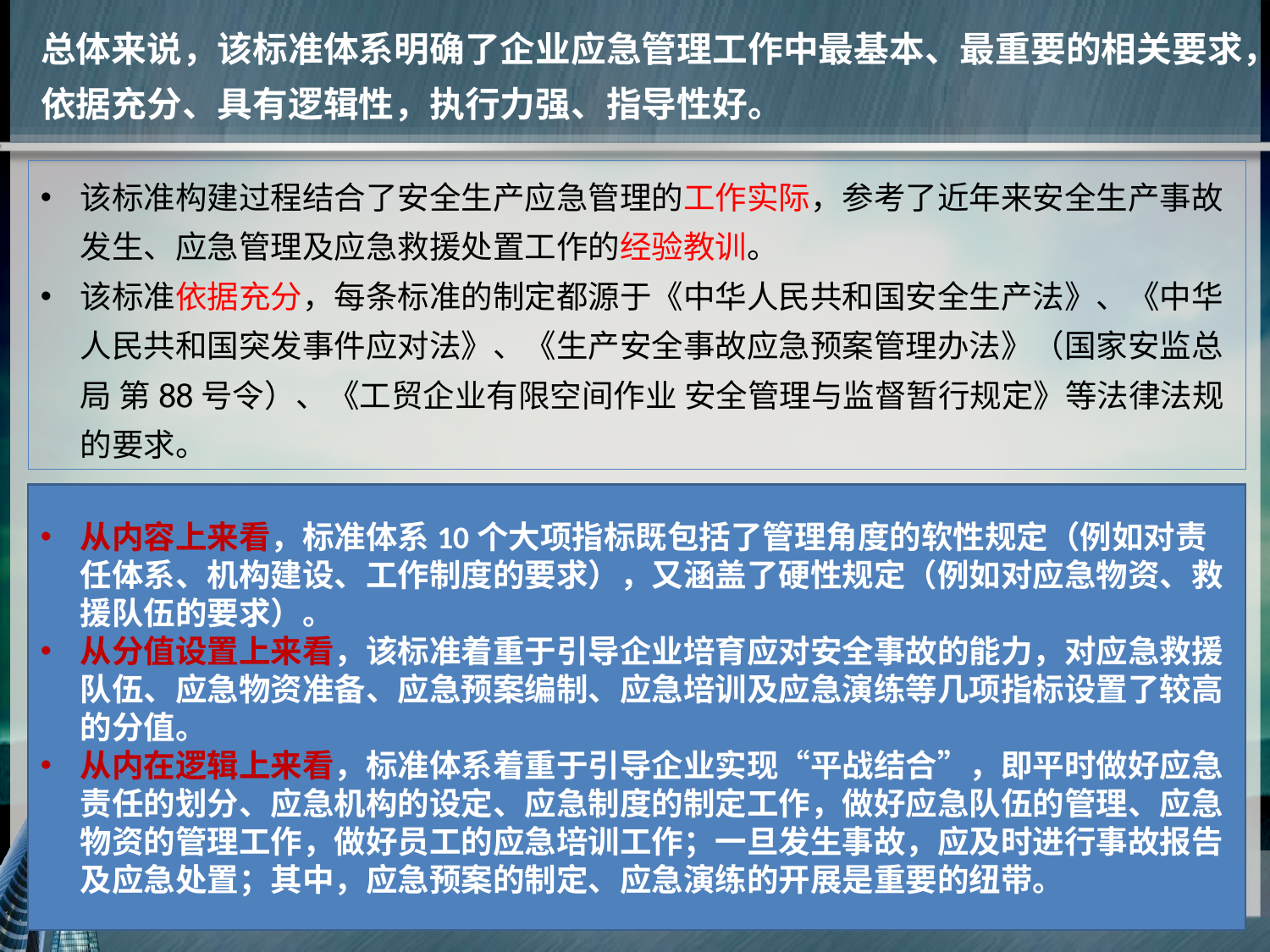

总体来说，该标准体系明确了企业应急管理工作中最基本、最重要的相关要求，依据充分、具有逻辑性，执行力强、指导性好。
该标准构建过程结合了安全生产应急管理的工作实际，参考了近年来安全生产事故发生、应急管理及应急救援处置工作的经验教训。
该标准依据充分，每条标准的制定都源于《中华人民共和国安全生产法》、《中华人民共和国突发事件应对法》、《生产安全事故应急预案管理办法》（国家安监总局 第88号令）、《工贸企业有限空间作业 安全管理与监督暂行规定》等法律法规的要求。
从内容上来看，标准体系10个大项指标既包括了管理角度的软性规定（例如对责任体系、机构建设、工作制度的要求），又涵盖了硬性规定（例如对应急物资、救援队伍的要求）。
从分值设置上来看，该标准着重于引导企业培育应对安全事故的能力，对应急救援队伍、应急物资准备、应急预案编制、应急培训及应急演练等几项指标设置了较高的分值。
从内在逻辑上来看，标准体系着重于引导企业实现“平战结合”，即平时做好应急责任的划分、应急机构的设定、应急制度的制定工作，做好应急队伍的管理、应急物资的管理工作，做好员工的应急培训工作；一旦发生事故，应及时进行事故报告及应急处置；其中，应急预案的制定、应急演练的开展是重要的纽带。